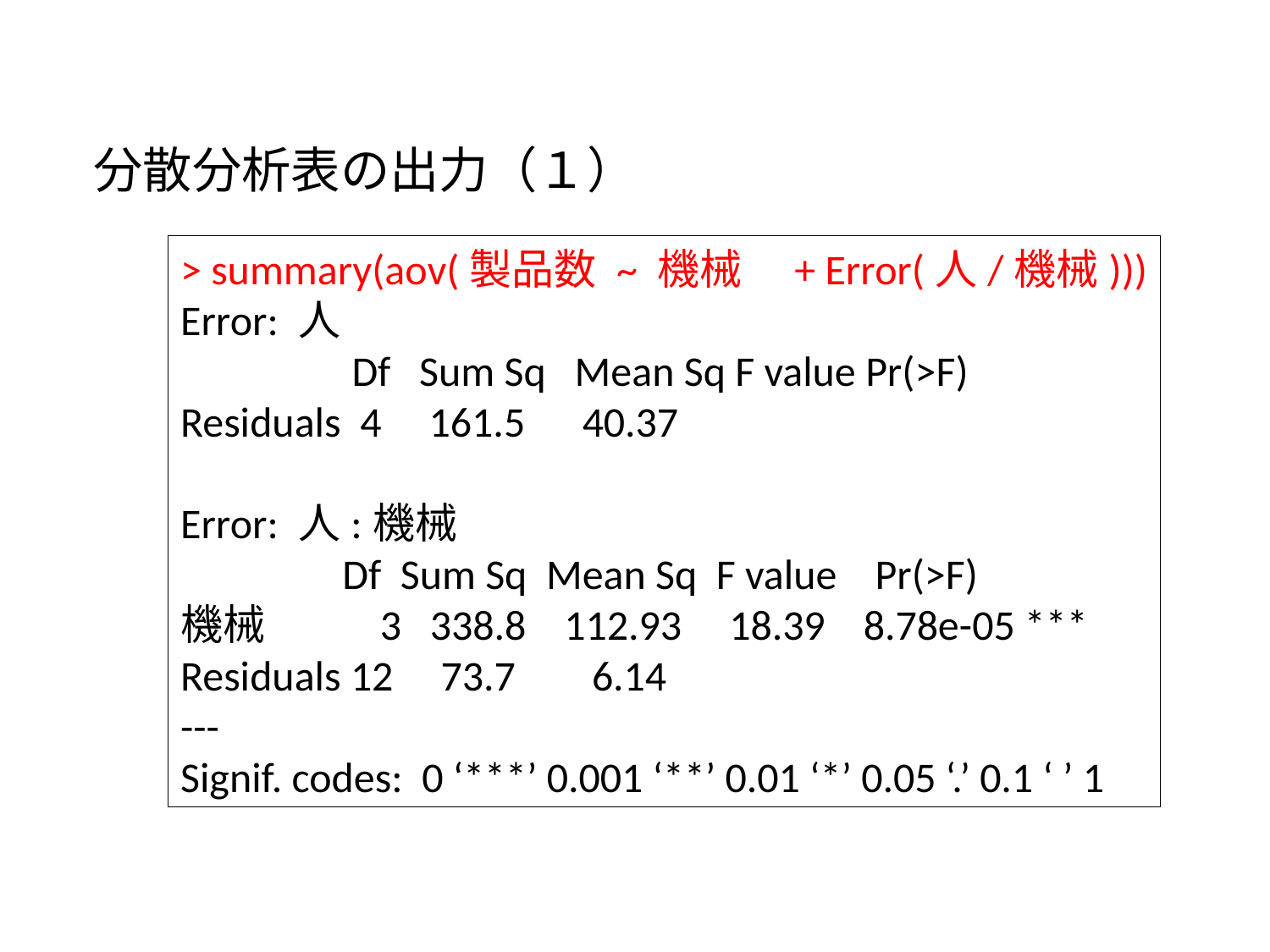

分散分析表の出力（１）
> summary(aov(製品数 ~ 機械　+ Error(人/機械)))
Error: 人
                  Df   Sum Sq   Mean Sq F value Pr(>F)
Residuals  4     161.5      40.37

Error: 人:機械
                 Df  Sum Sq  Mean Sq  F value    Pr(>F)
機械           3   338.8    112.93     18.39    8.78e-05 ***
Residuals 12     73.7        6.14
---
Signif. codes:  0 ‘***’ 0.001 ‘**’ 0.01 ‘*’ 0.05 ‘.’ 0.1 ‘ ’ 1